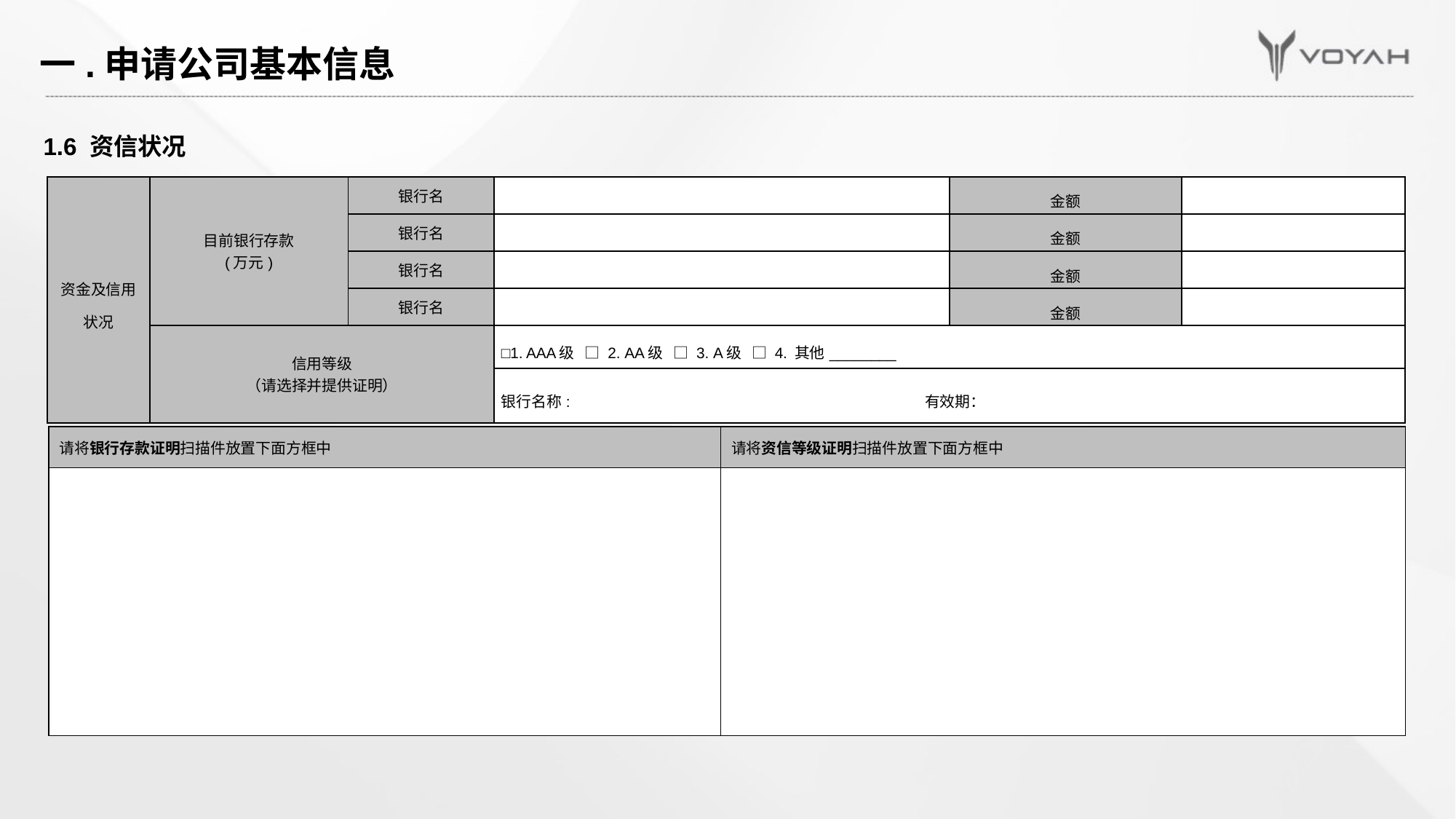

# 一.申请公司基本信息
1.6 资信状况
| 资金及信用状况 | 目前银行存款 (万元) | 银行名 |  | 金额 |  |
| --- | --- | --- | --- | --- | --- |
|  |  | 银行名 |  | 金额 |  |
|  |  | 银行名 |  | 金额 |  |
|  |  | 银行名 |  | 金额 |  |
|  | 信用等级 （请选择并提供证明） |  | □1. AAA级 □ 2. AA级 □ 3. A级 □ 4. 其他\_\_\_\_\_\_\_\_ |  |  |
|  |  |  | 银行名称: 有效期： |  |  |
| 请将银行存款证明扫描件放置下面方框中 | 请将资信等级证明扫描件放置下面方框中 |
| --- | --- |
|  |  |